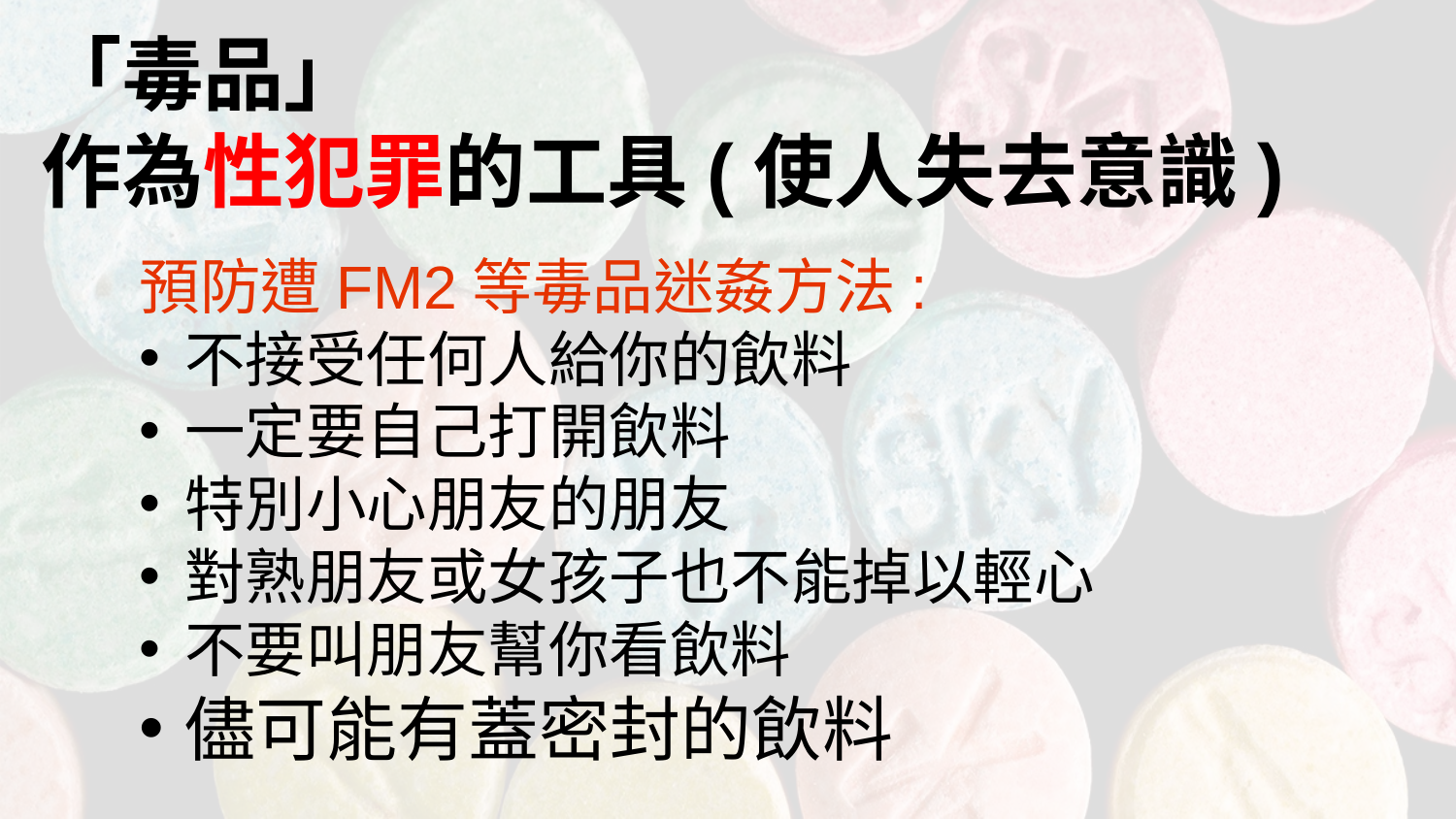

「毒品」
作為性犯罪的工具(使人失去意識)
預防遭FM2等毒品迷姦方法:
不接受任何人給你的飲料
一定要自己打開飲料
特別小心朋友的朋友
對熟朋友或女孩子也不能掉以輕心
不要叫朋友幫你看飲料
儘可能有蓋密封的飲料